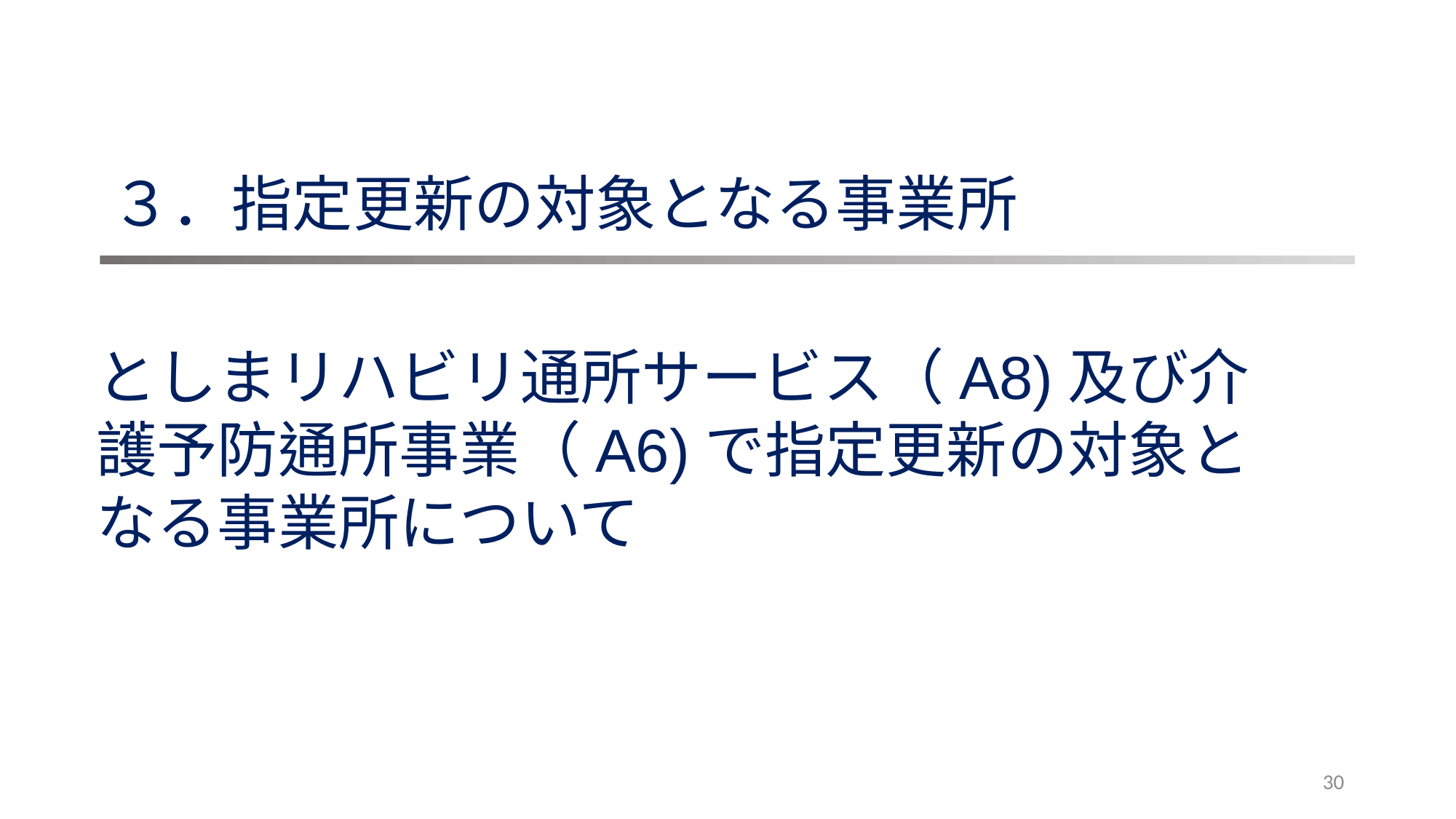

# ３．指定更新の対象となる事業所

としまリハビリ通所サービス（A8)及び介護予防通所事業（A6)で指定更新の対象となる事業所について
30